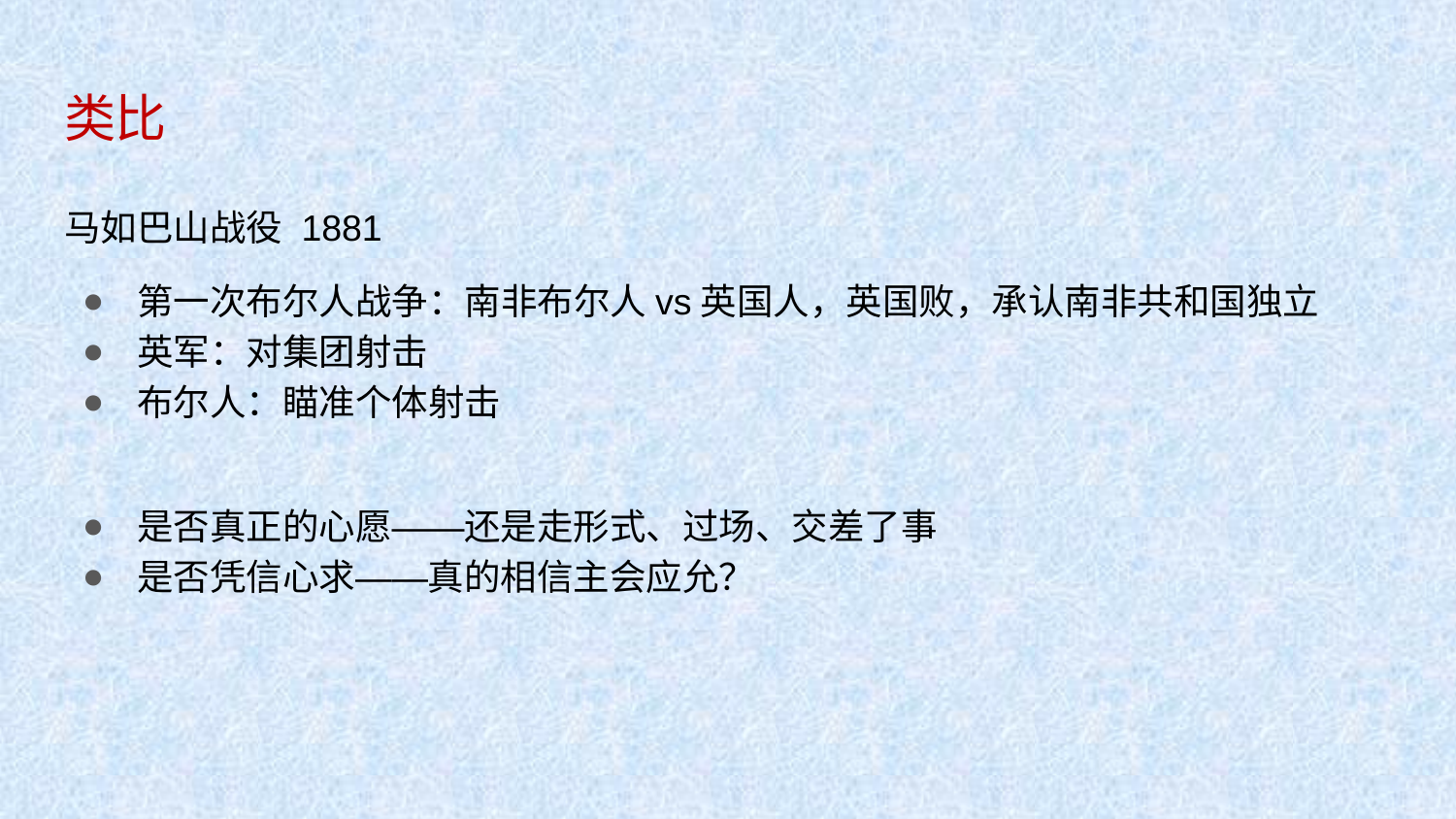

# 类比
马如巴山战役 1881
第一次布尔人战争：南非布尔人vs英国人，英国败，承认南非共和国独立
英军：对集团射击
布尔人：瞄准个体射击

是否真正的心愿——还是走形式、过场、交差了事
是否凭信心求——真的相信主会应允？